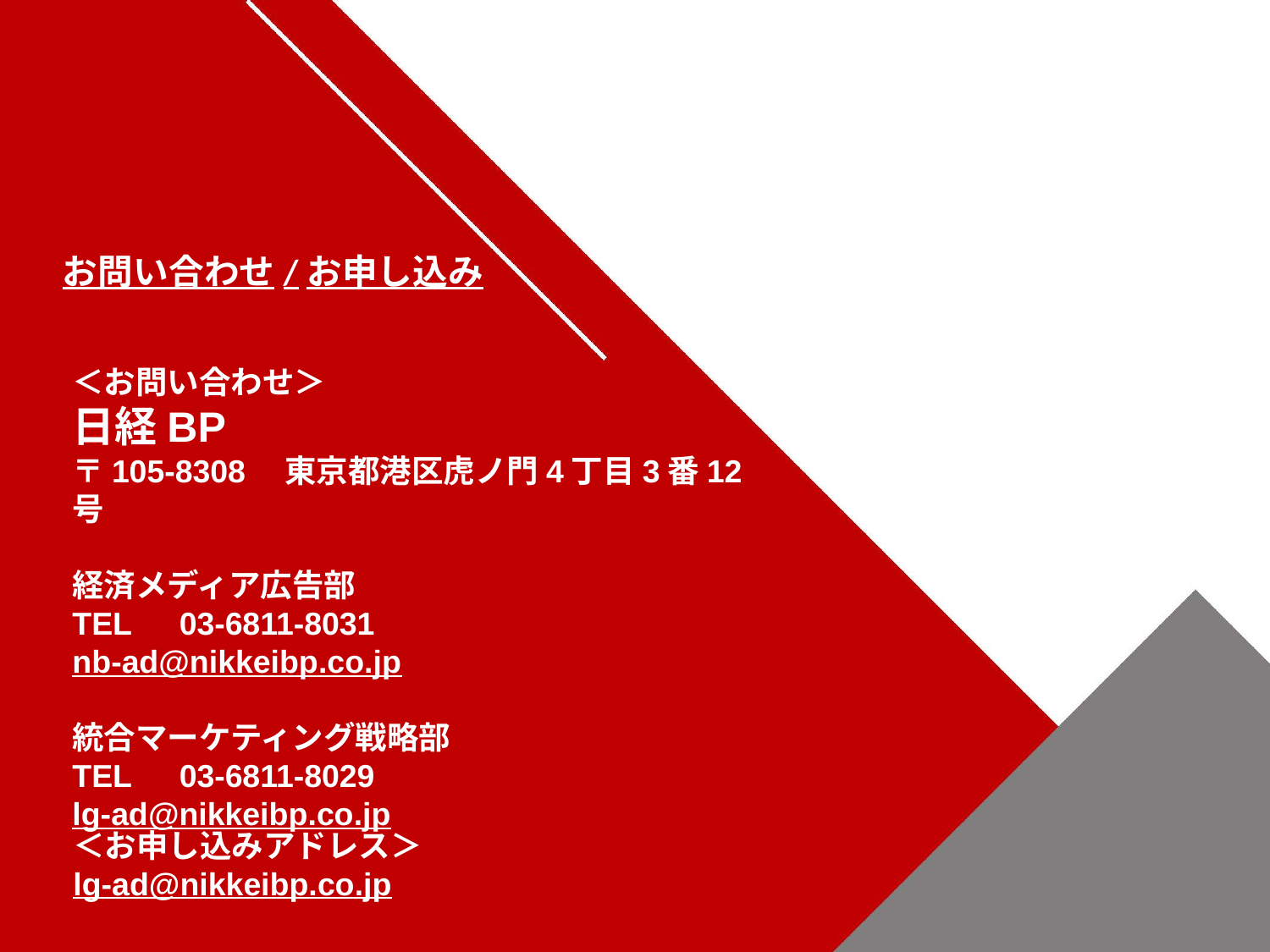

お問い合わせ/お申し込み
＜お問い合わせ＞
日経BP
〒105-8308​　東京都港区虎ノ門4丁目3番12号​

経済メディア広告部​
TEL　03-6811-8031​
nb-ad@nikkeibp.co.jp

統合マーケティング戦略部
TEL　03-6811-8029
lg-ad@nikkeibp.co.jp
＜お申し込みアドレス＞
lg-ad@nikkeibp.co.jp